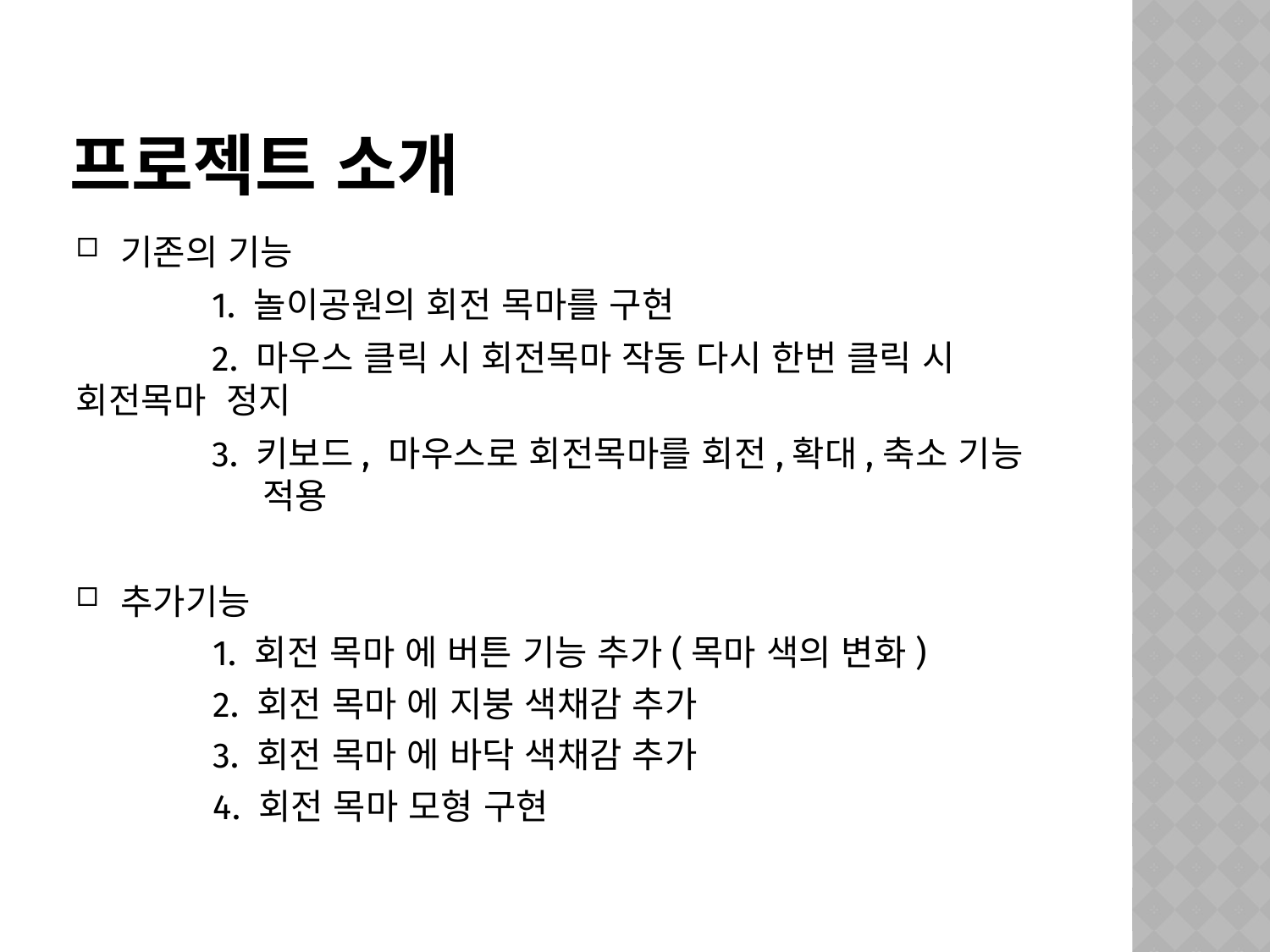

# 프로젝트 소개
기존의 기능
	 1. 놀이공원의 회전 목마를 구현
	 2. 마우스 클릭 시 회전목마 작동 다시 한번 클릭 시 	     회전목마  정지
	 3. 키보드, 마우스로 회전목마를 회전,확대,축소 기능 	      적용

추가기능
	    1. 회전 목마 에 버튼 기능 추가(목마 색의 변화)
	    2. 회전 목마 에 지붕 색채감 추가
	    3. 회전 목마 에 바닥 색채감 추가
	    4. 회전 목마 모형 구현